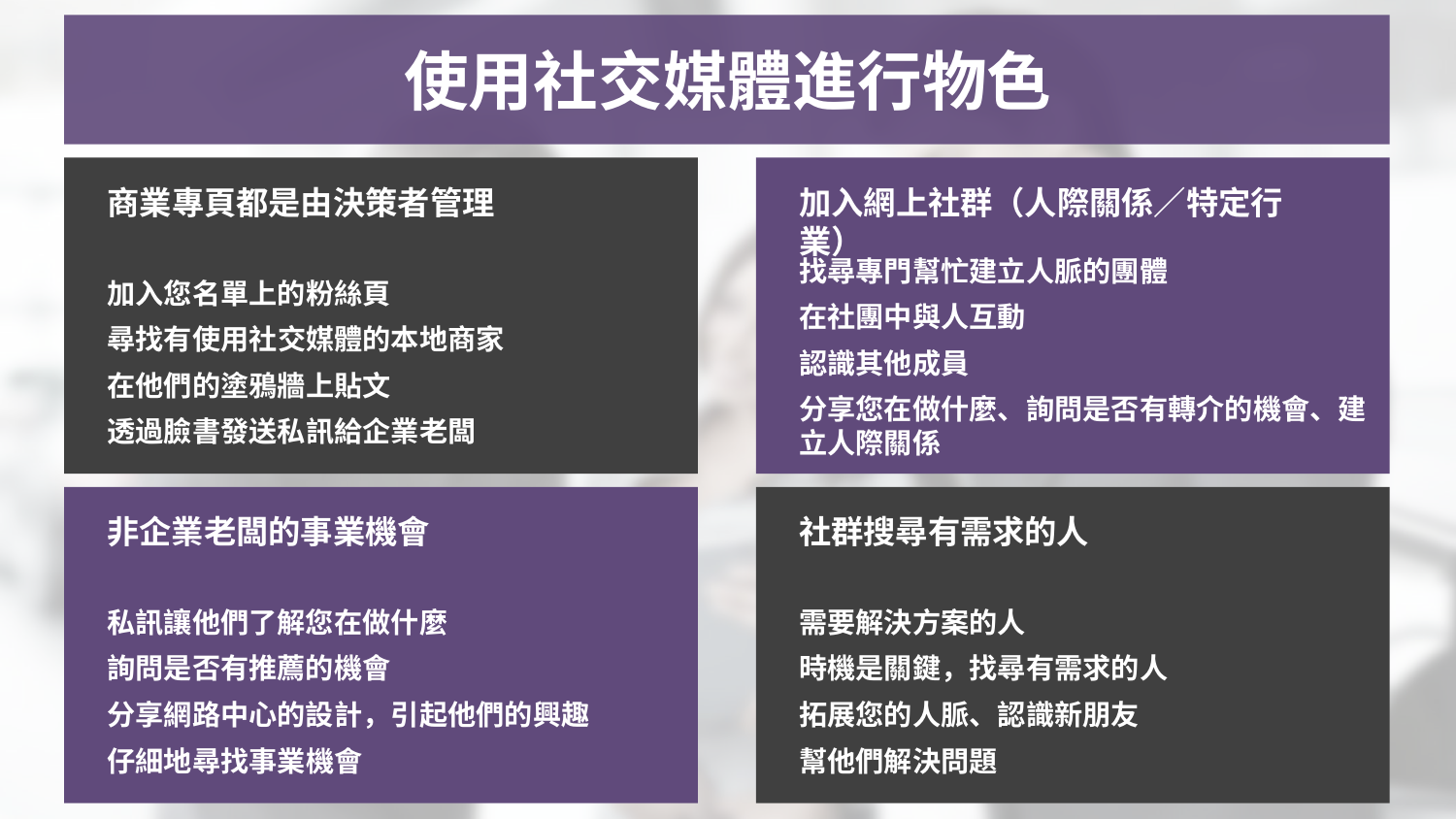

使用社交媒體進行物色

商業專頁都是由決策者管理
加入網上社群（人際關係／特定行業）
找尋專門幫忙建立人脈的團體
在社團中與人互動
認識其他成員
分享您在做什麼、詢問是否有轉介的機會、建立人際關係
加入您名單上的粉絲頁
尋找有使用社交媒體的本地商家
在他們的塗鴉牆上貼文
透過臉書發送私訊給企業老闆

非企業老闆的事業機會
社群搜尋有需求的人
私訊讓他們了解您在做什麼
詢問是否有推薦的機會
分享網路中心的設計，引起他們的興趣
仔細地尋找事業機會
需要解決方案的人
時機是關鍵，找尋有需求的人
拓展您的人脈、認識新朋友
幫他們解決問題